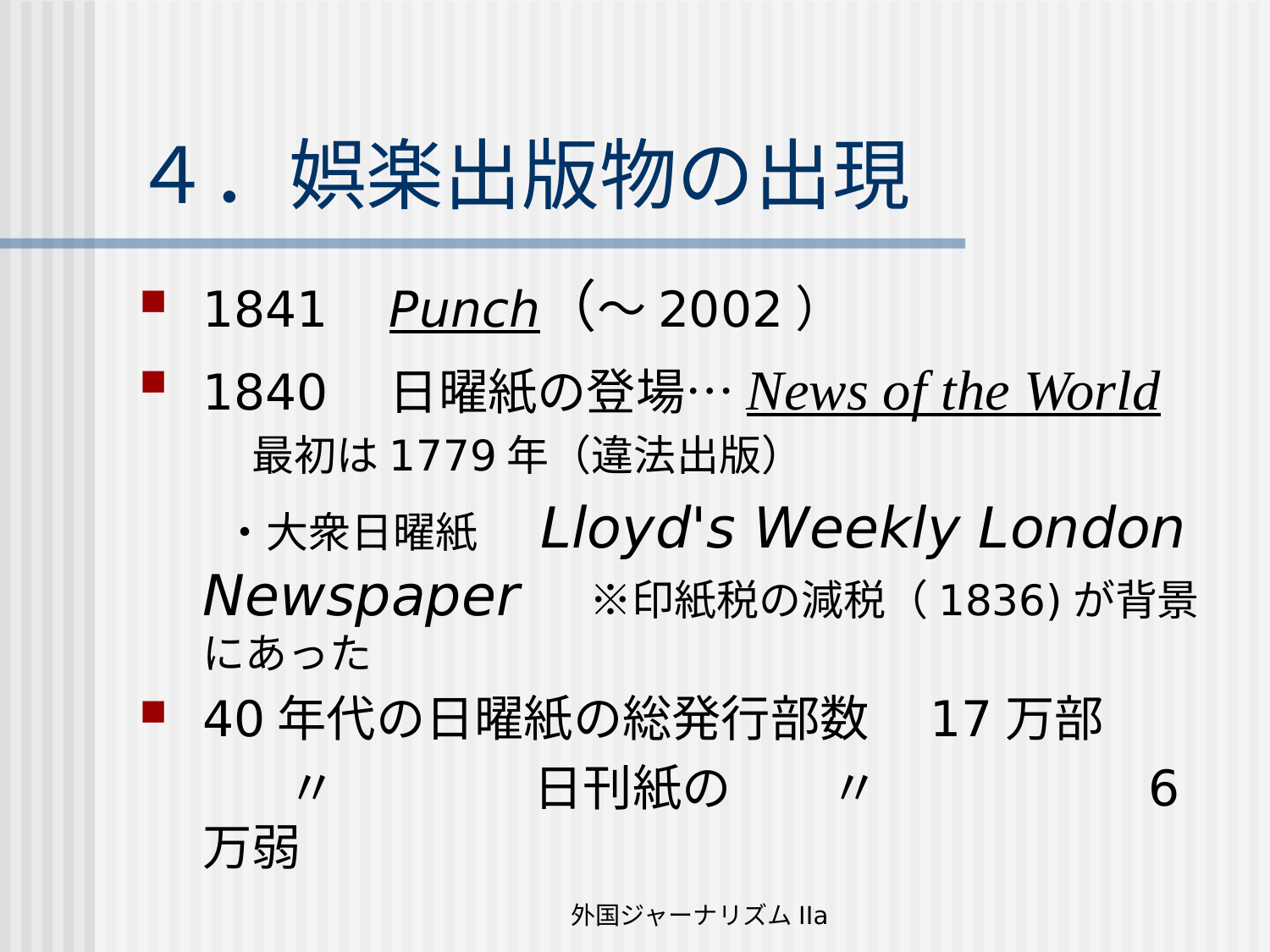

# ４．娯楽出版物の出現
1841　Punch（～2002）
1840　日曜紙の登場…News of the World　　最初は1779年（違法出版）
　　・大衆日曜紙　 Lloyd's Weekly London Newspaper　※印紙税の減税（1836)が背景にあった
40年代の日曜紙の総発行部数　17万部
　　　〃　　　　日刊紙の　　〃　　　　　 6万弱
外国ジャーナリズムIIa